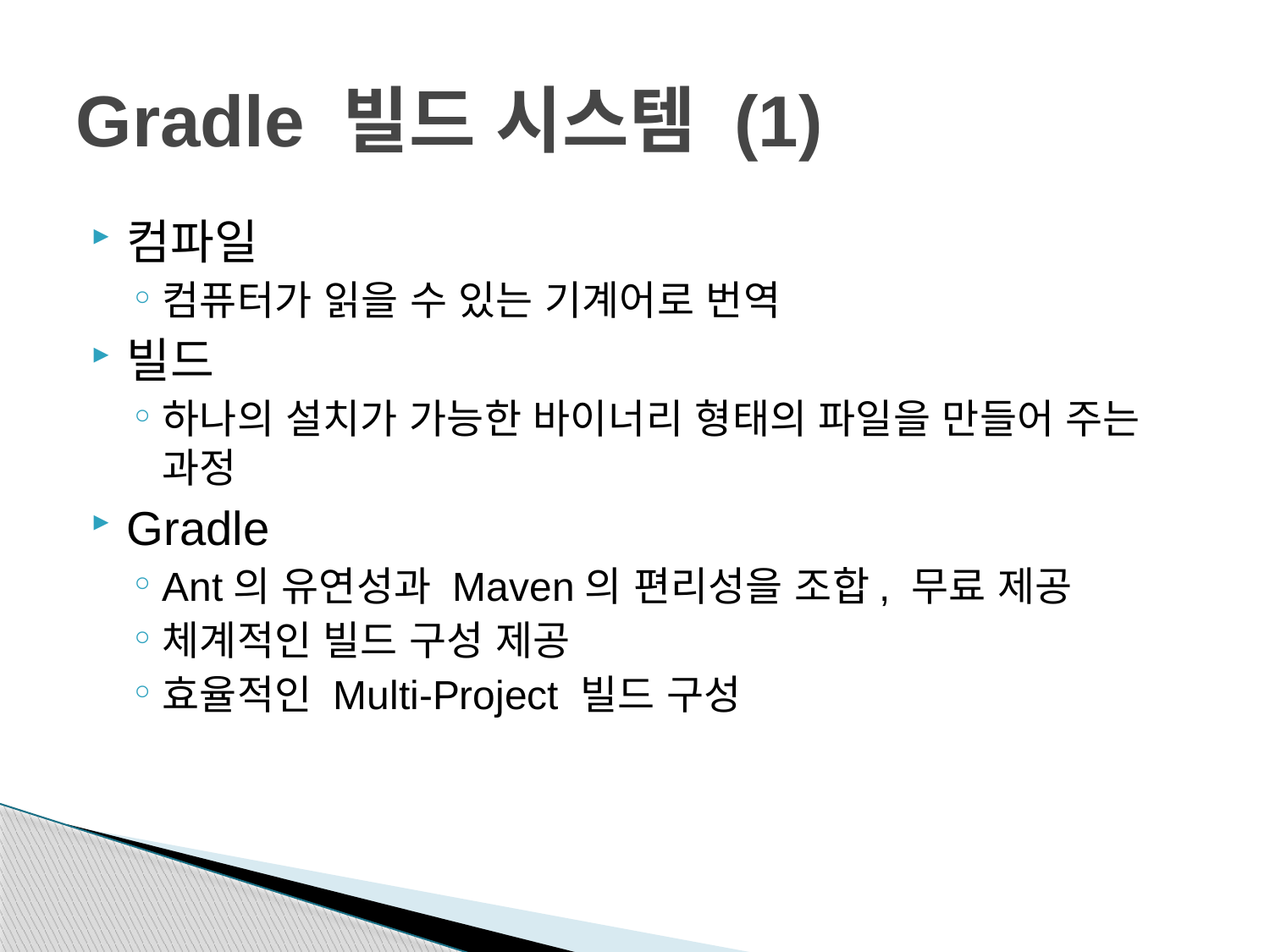

# Gradle 빌드 시스템 (1)
컴파일
컴퓨터가 읽을 수 있는 기계어로 번역
빌드
하나의 설치가 가능한 바이너리 형태의 파일을 만들어 주는 과정
Gradle
Ant의 유연성과 Maven의 편리성을 조합, 무료 제공
체계적인 빌드 구성 제공
효율적인 Multi-Project 빌드 구성